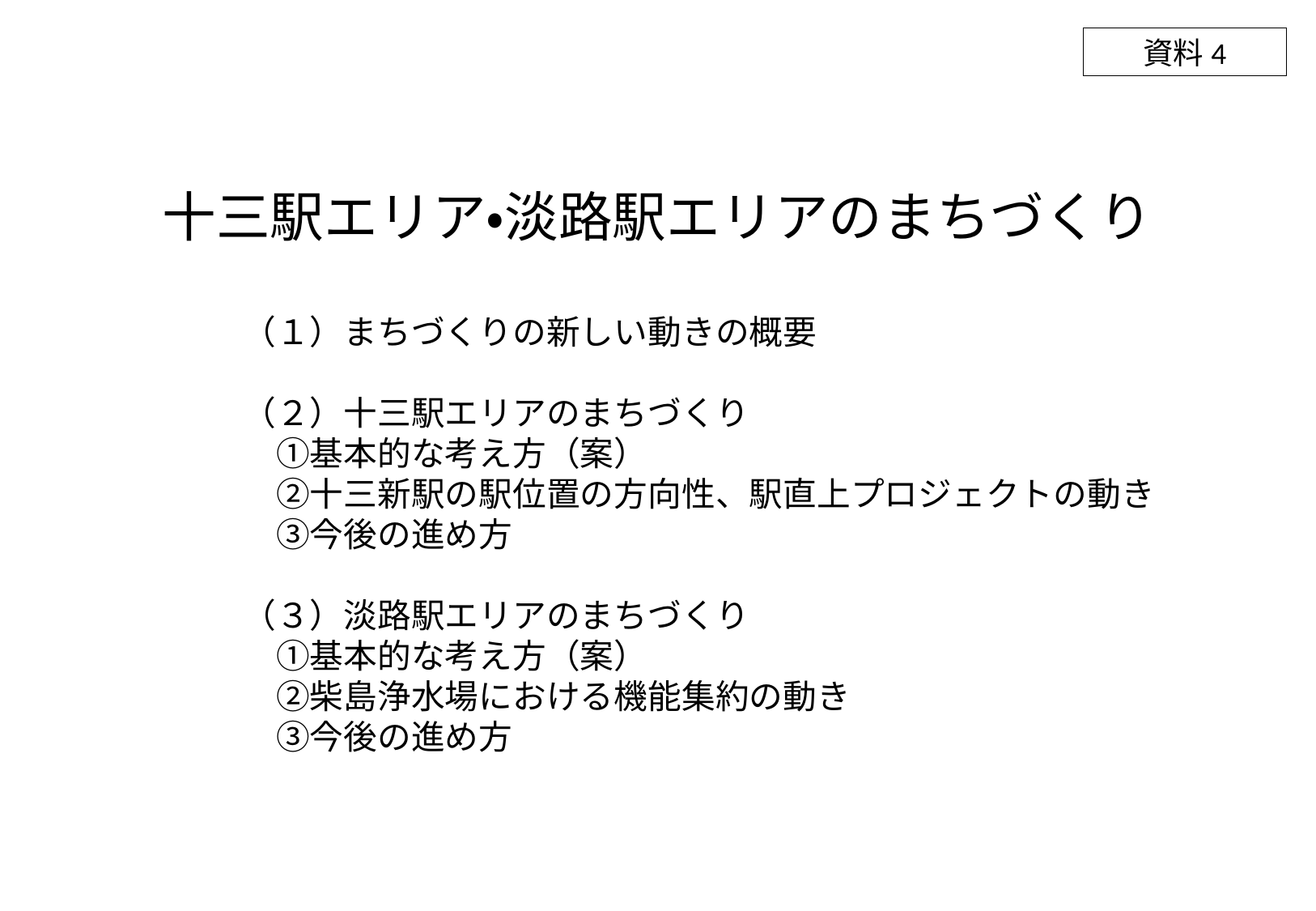

資料4
十三駅エリア・淡路駅エリアのまちづくり
（１）まちづくりの新しい動きの概要

（２）十三駅エリアのまちづくり
　①基本的な考え方（案）
　②十三新駅の駅位置の方向性、駅直上プロジェクトの動き
　③今後の進め方

（３）淡路駅エリアのまちづくり
　①基本的な考え方（案）
　②柴島浄水場における機能集約の動き
　③今後の進め方